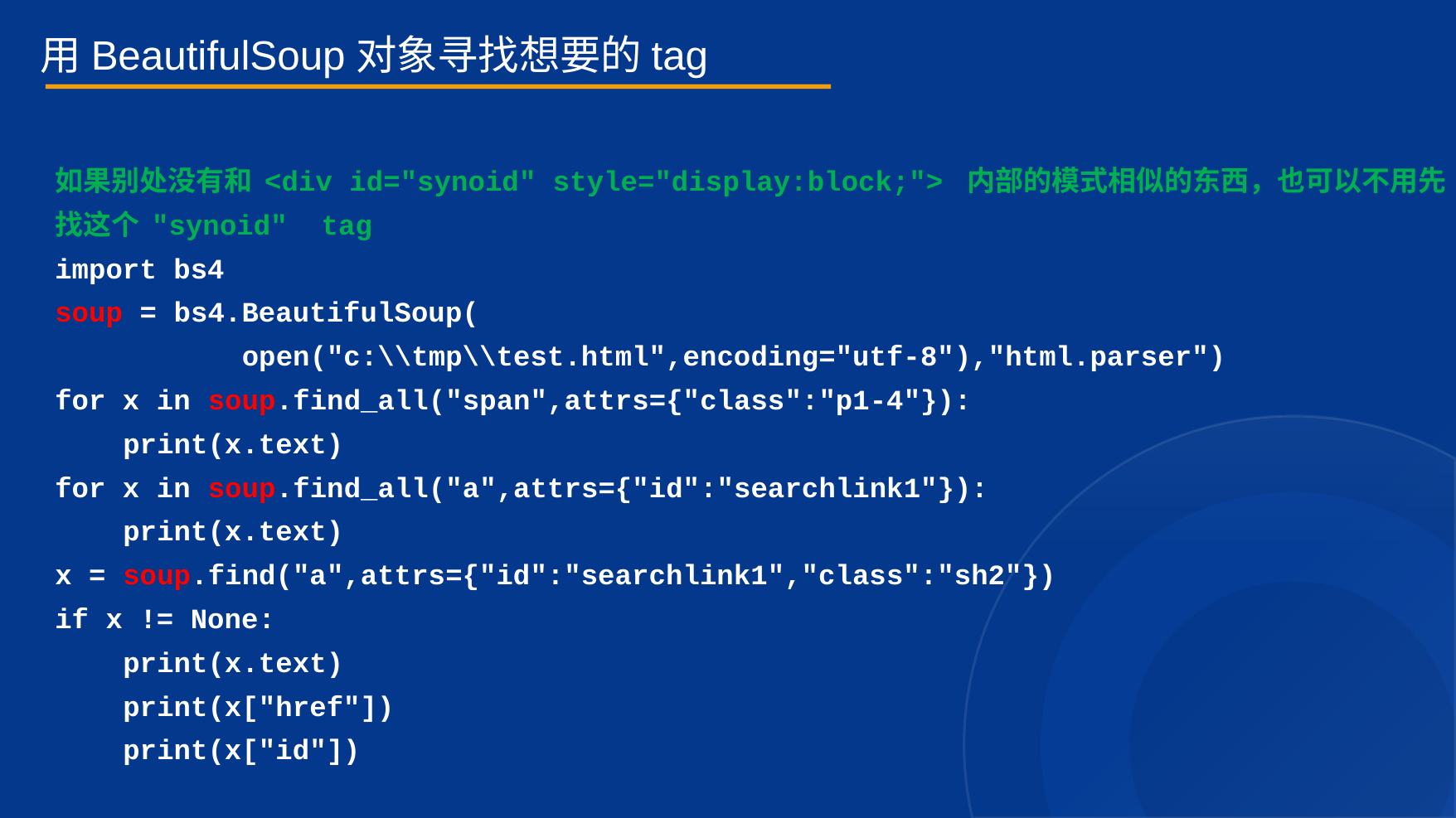

用BeautifulSoup对象寻找想要的tag

如果别处没有和 <div id="synoid" style="display:block;"> 内部的模式相似的东西，也可以不用先找这个 "synoid"  tag
import bs4
soup = bs4.BeautifulSoup(
           open("c:\\tmp\\test.html",encoding="utf-8"),"html.parser")
for x in soup.find_all("span",attrs={"class":"p1-4"}):
    print(x.text)
for x in soup.find_all("a",attrs={"id":"searchlink1"}):
    print(x.text)
x = soup.find("a",attrs={"id":"searchlink1","class":"sh2"})
if x != None:
    print(x.text)
    print(x["href"])
    print(x["id"])